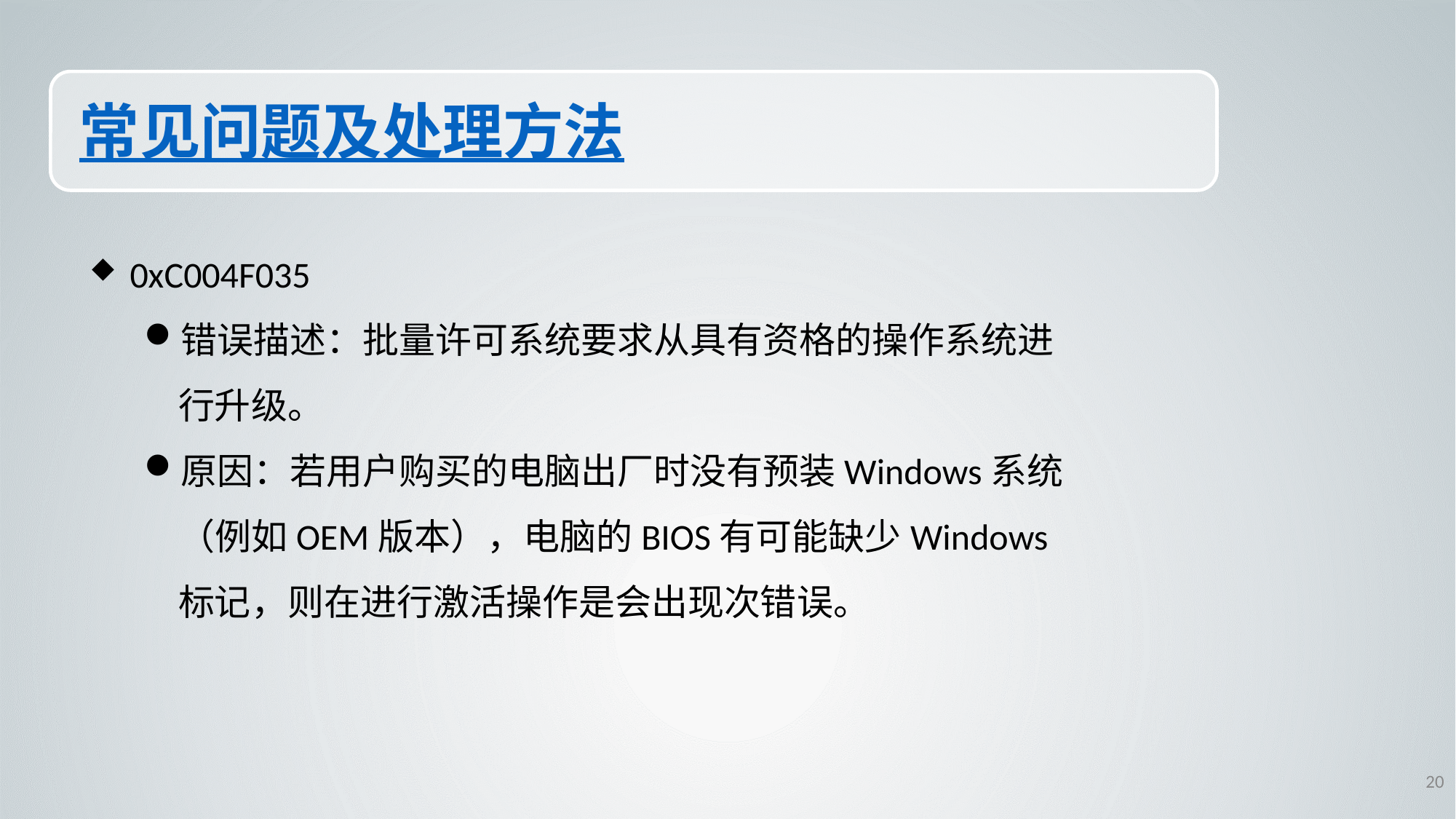

# 常见问题及处理方法
 0xC004F035
错误描述：批量许可系统要求从具有资格的操作系统进行升级。
原因：若用户购买的电脑出厂时没有预装Windows系统（例如OEM版本），电脑的BIOS有可能缺少Windows标记，则在进行激活操作是会出现次错误。
20